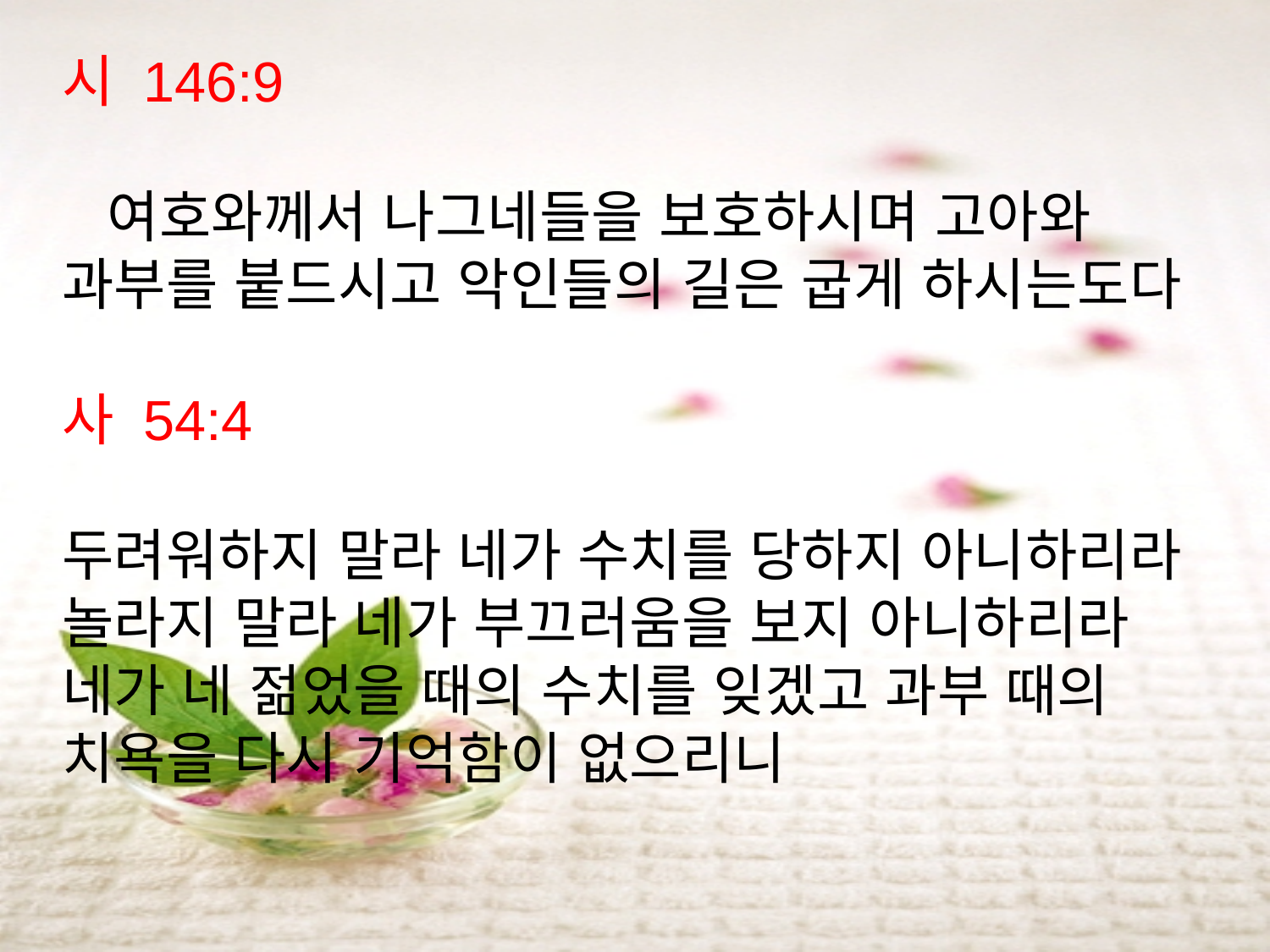

시 146:9

  여호와께서 나그네들을 보호하시며 고아와 과부를 붙드시고 악인들의 길은 굽게 하시는도다
사 54:4

두려워하지 말라 네가 수치를 당하지 아니하리라 놀라지 말라 네가 부끄러움을 보지 아니하리라 네가 네 젊었을 때의 수치를 잊겠고 과부 때의 치욕을 다시 기억함이 없으리니